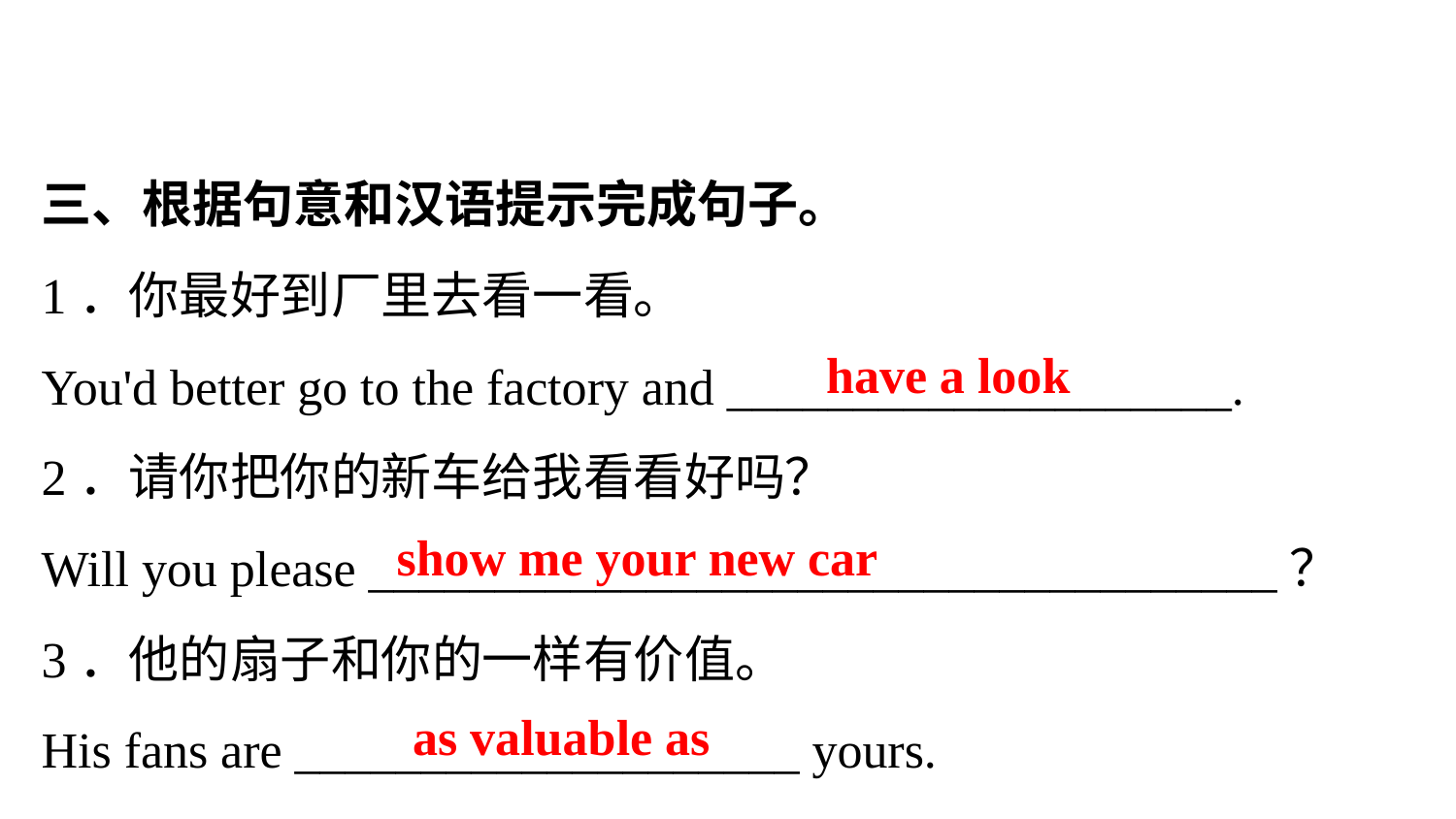

三、根据句意和汉语提示完成句子。
1．你最好到厂里去看一看。
You'd better go to the factory and ____________________.
2．请你把你的新车给我看看好吗？
Will you please ____________________________________？
3．他的扇子和你的一样有价值。
His fans are ____________________ yours.
have a look
show me your new car
as valuable as